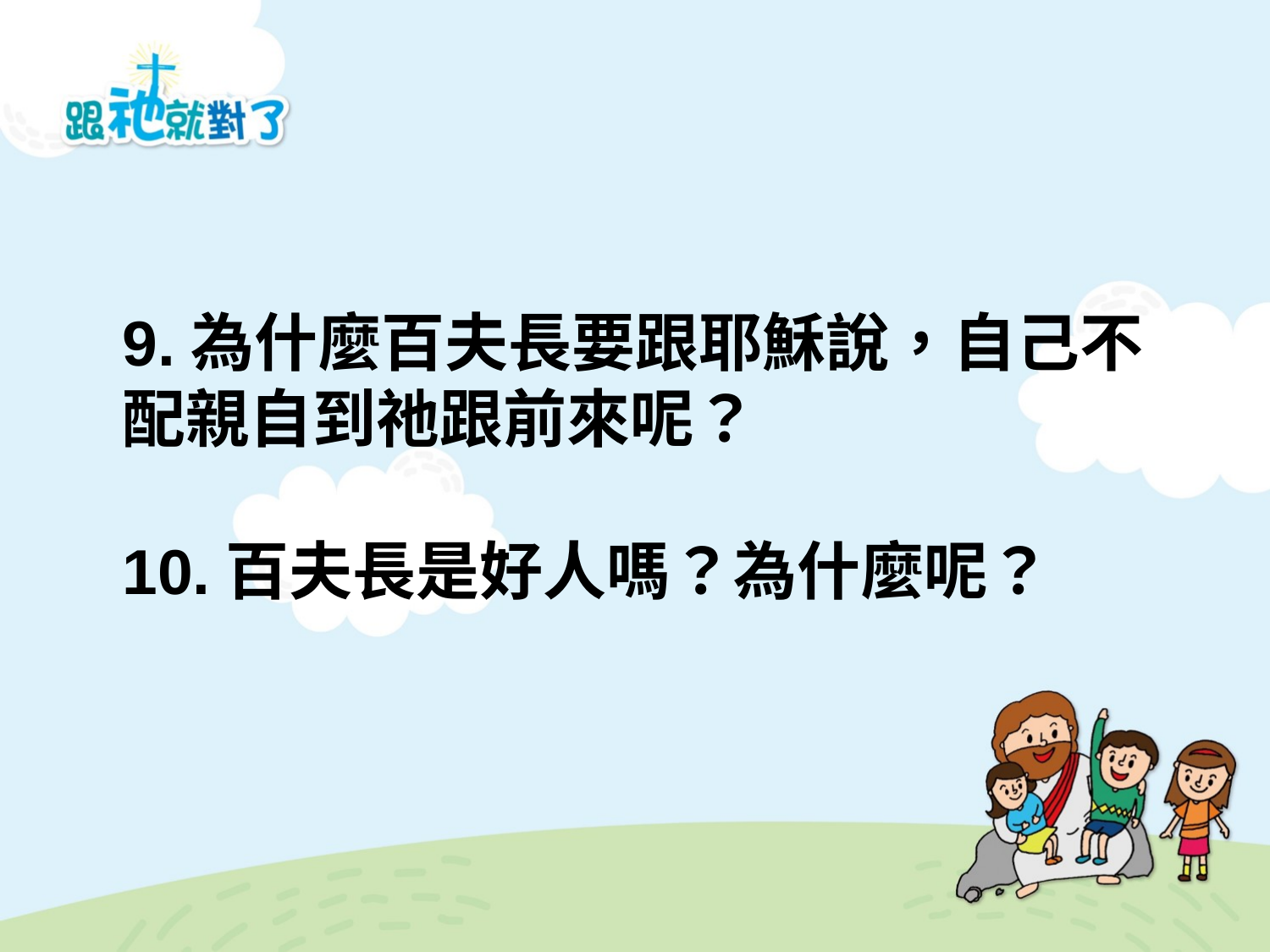

9.為什麼百夫長要跟耶穌說，自己不配親自到祂跟前來呢？

10.百夫長是好人嗎？為什麼呢？